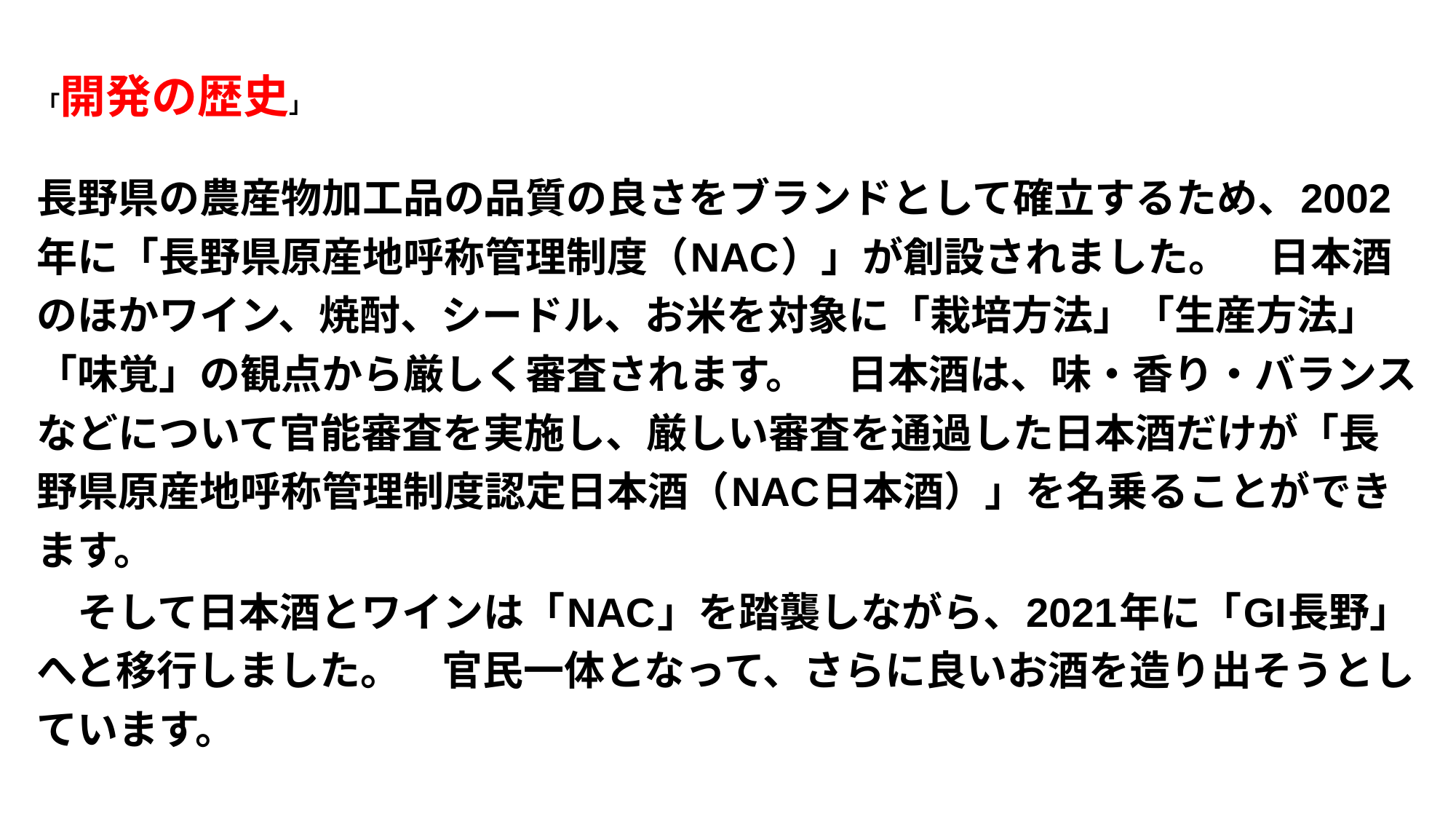

「開発の歴史」

長野県の農産物加工品の品質の良さをブランドとして確立するため、2002年に「長野県原産地呼称管理制度（NAC）」が創設されました。　日本酒のほかワイン、焼酎、シードル、お米を対象に「栽培方法」「生産方法」「味覚」の観点から厳しく審査されます。　日本酒は、味・香り・バランスなどについて官能審査を実施し、厳しい審査を通過した日本酒だけが「長野県原産地呼称管理制度認定日本酒（NAC日本酒）」を名乗ることができます。
　そして日本酒とワインは「NAC」を踏襲しながら、2021年に「GI長野」へと移行しました。　官民一体となって、さらに良いお酒を造り出そうとしています。